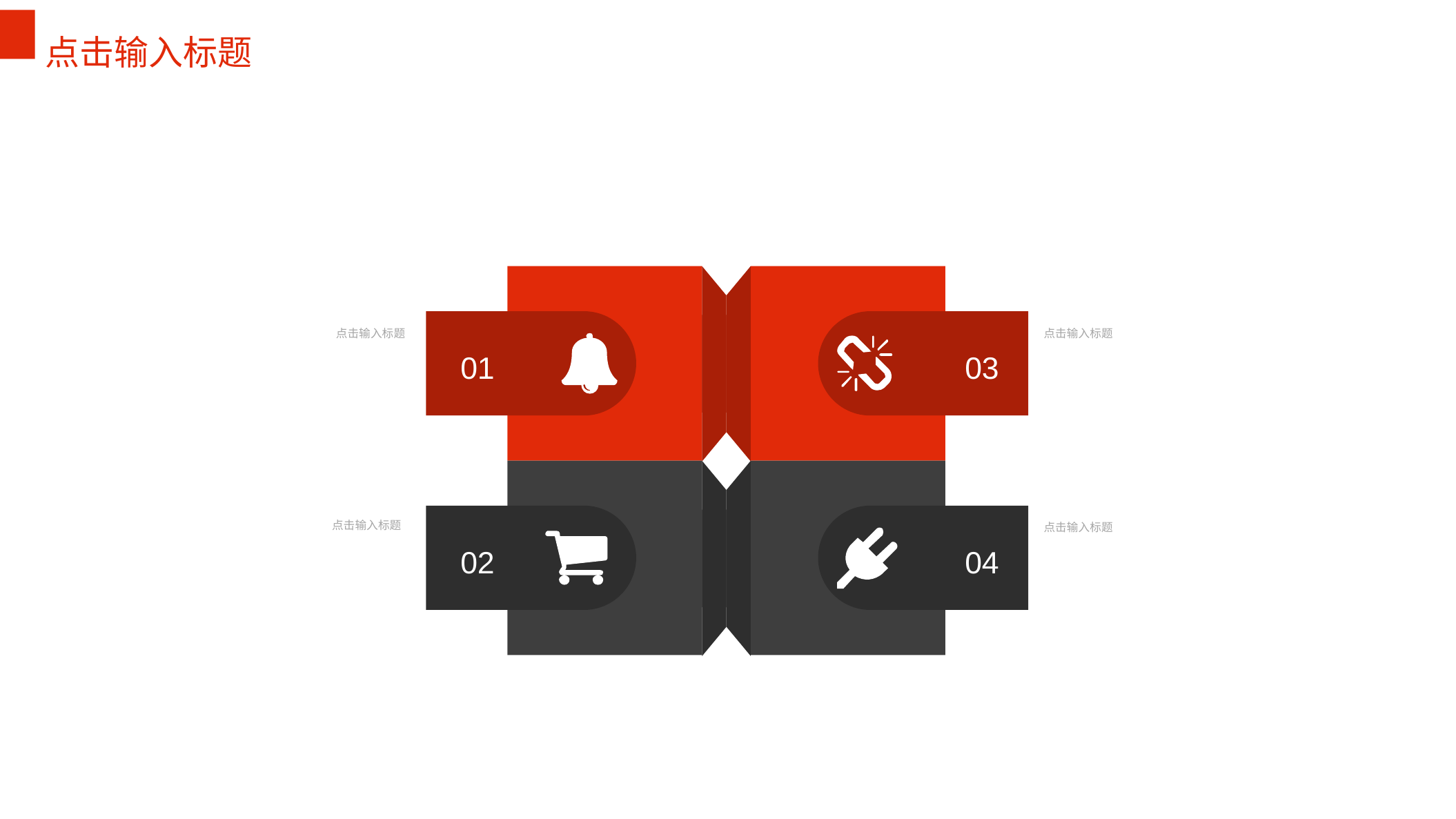

点击输入标题

点击输入标题
点击输入标题

01
03

点击输入标题
点击输入标题

02
04